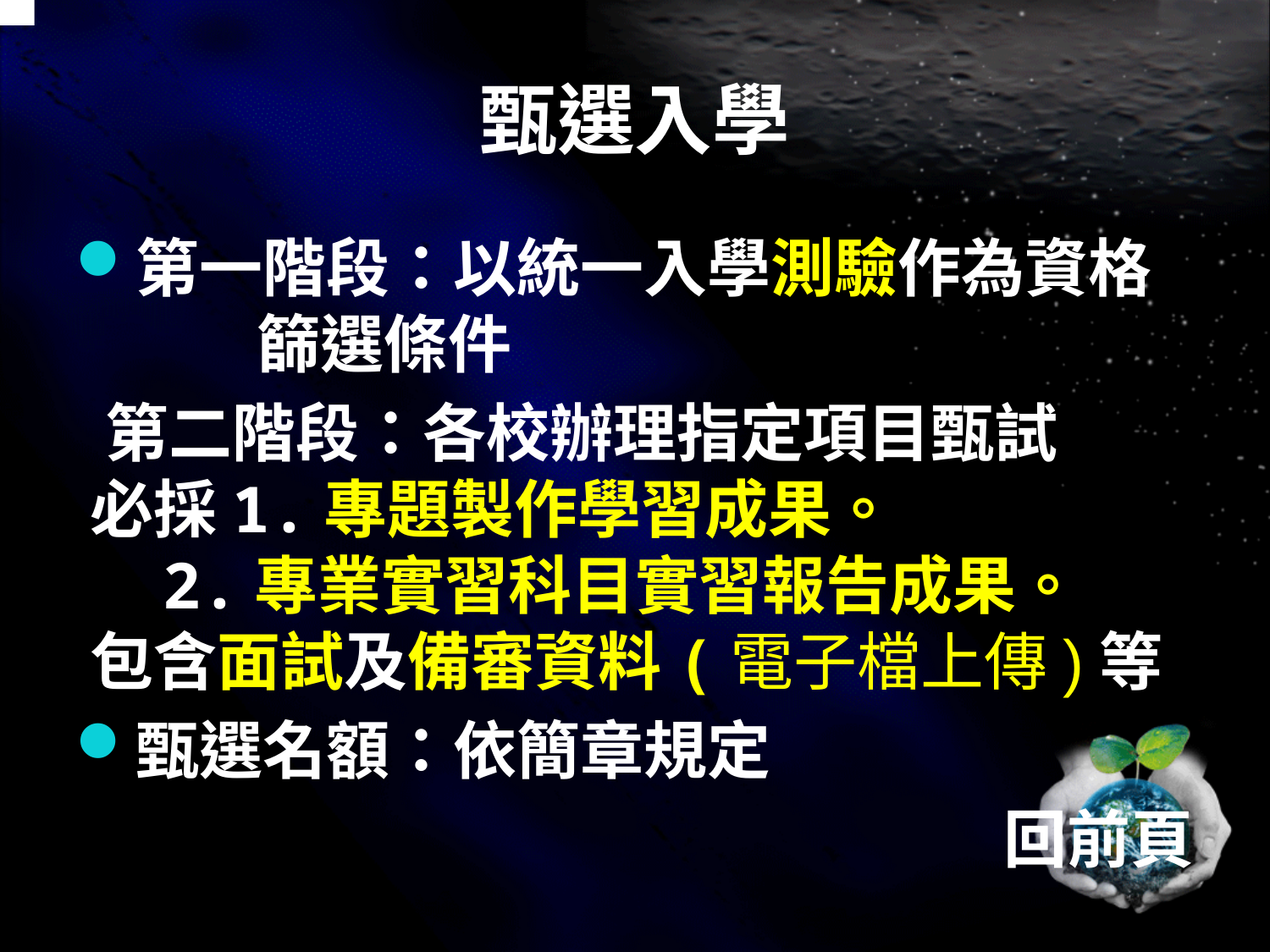

# 甄選入學
第一階段：以統一入學測驗作為資格
          篩選條件
 第二階段：各校辦理指定項目甄試
 必採1.專題製作學習成果。
     2.專業實習科目實習報告成果。
 包含面試及備審資料(電子檔上傳)等
甄選名額：依簡章規定
回前頁